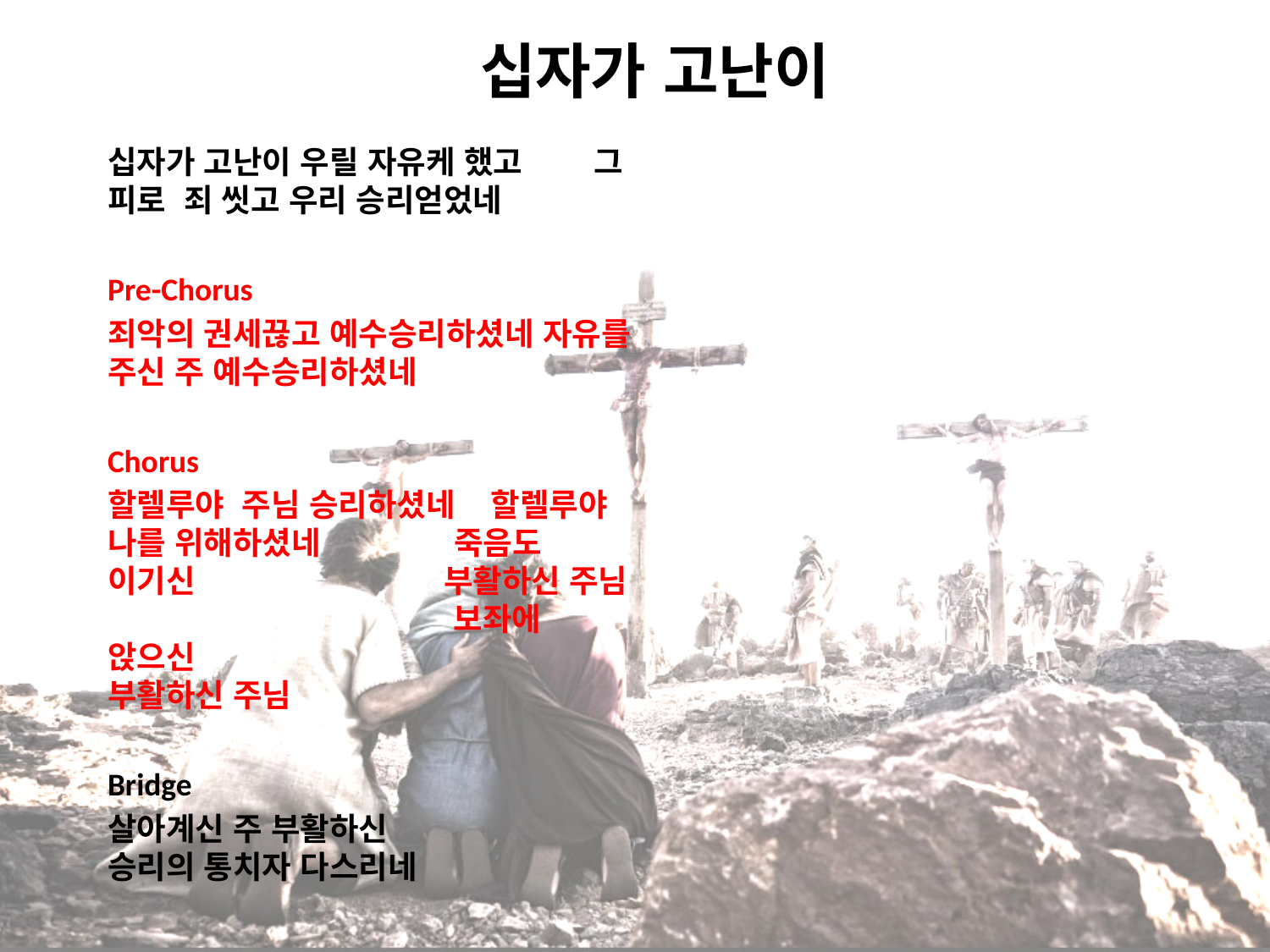

# 십자가 고난이
십자가 고난이 우릴 자유케 했고        그 피로  죄 씻고 우리 승리얻었네

Pre-Chorus
죄악의 권세끊고 예수승리하셨네 자유를 주신 주 예수승리하셨네

Chorus
할렐루야  주님 승리하셨네    할렐루야  나를 위해하셨네               죽음도 이기신                            부활하신 주님                                        보좌에 앉으신                                        부활하신 주님

Bridge
살아계신 주 부활하신                           승리의 통치자 다스리네